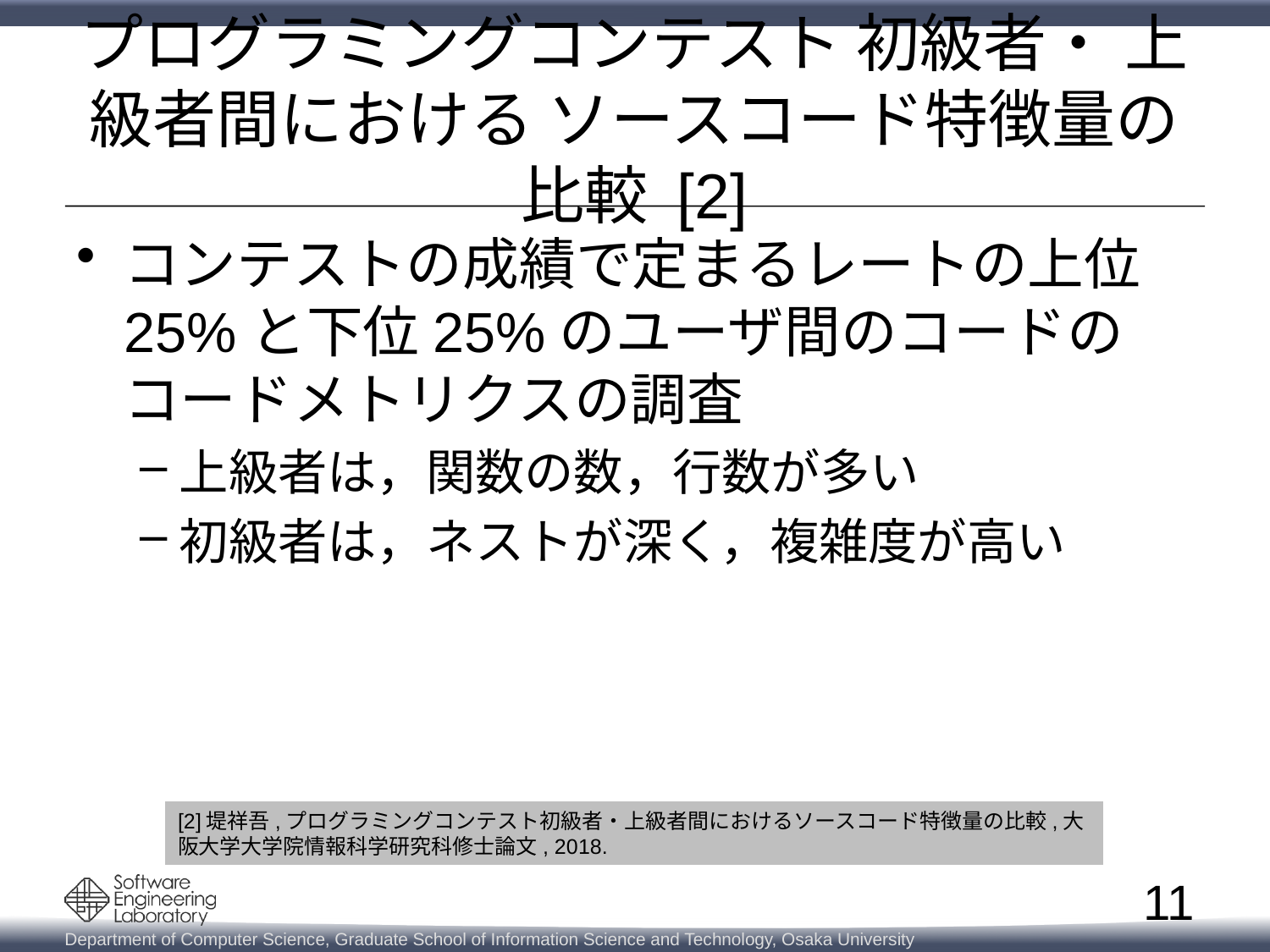

# プログラミングコンテスト 初級者・ 上級者間における ソースコード特徴量の比較 [2]
コンテストの成績で定まるレートの上位25%と下位25%のユーザ間のコードのコードメトリクスの調査
上級者は，関数の数，行数が多い
初級者は，ネストが深く，複雑度が高い
[2]堤祥吾,プログラミングコンテスト初級者・上級者間におけるソースコード特徴量の比較,大阪大学大学院情報科学研究科修士論文, 2018.
11